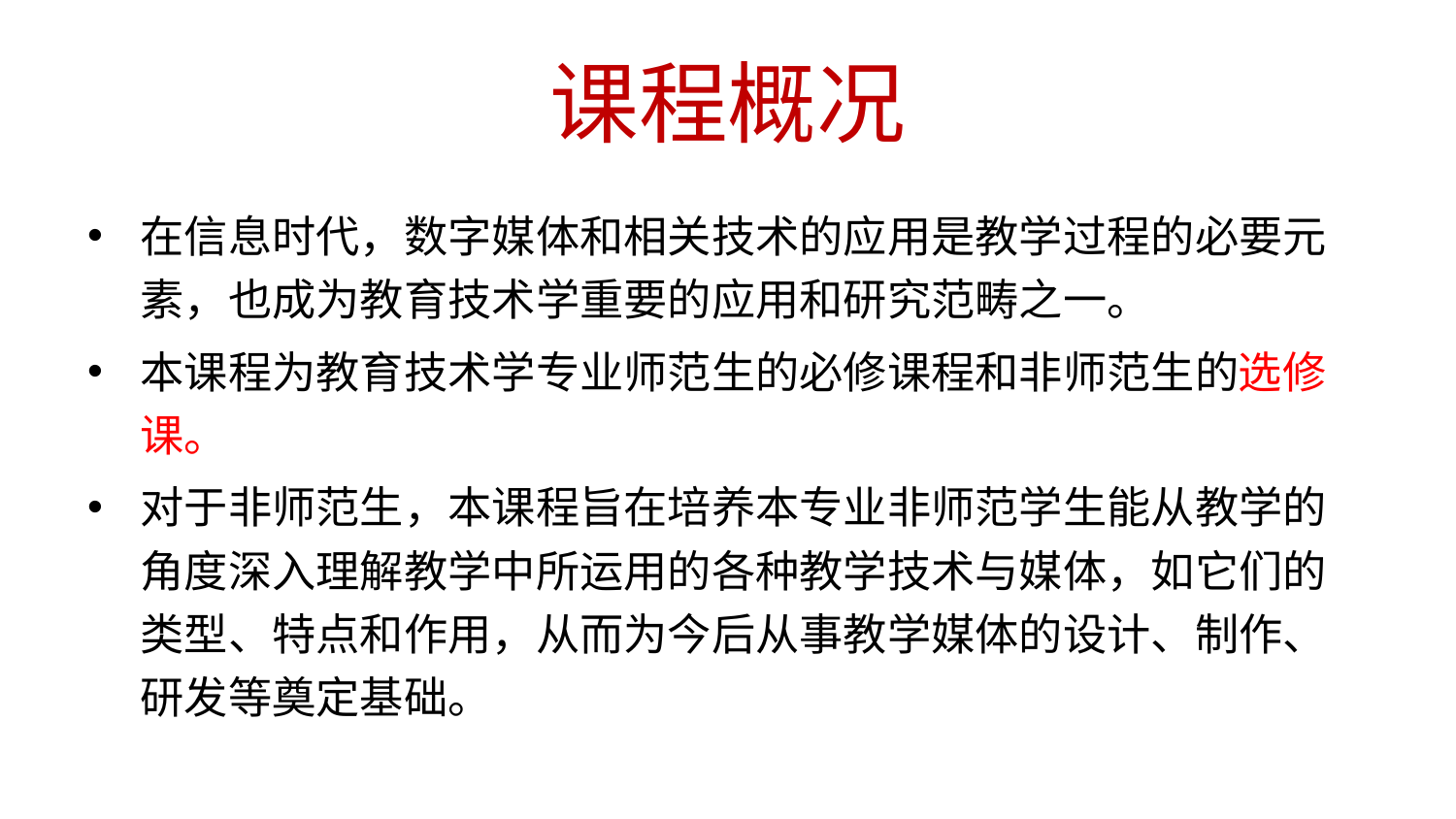

# 课程概况
在信息时代，数字媒体和相关技术的应用是教学过程的必要元素，也成为教育技术学重要的应用和研究范畴之一。
本课程为教育技术学专业师范生的必修课程和非师范生的选修课。
对于非师范生，本课程旨在培养本专业非师范学生能从教学的角度深入理解教学中所运用的各种教学技术与媒体，如它们的类型、特点和作用，从而为今后从事教学媒体的设计、制作、研发等奠定基础。